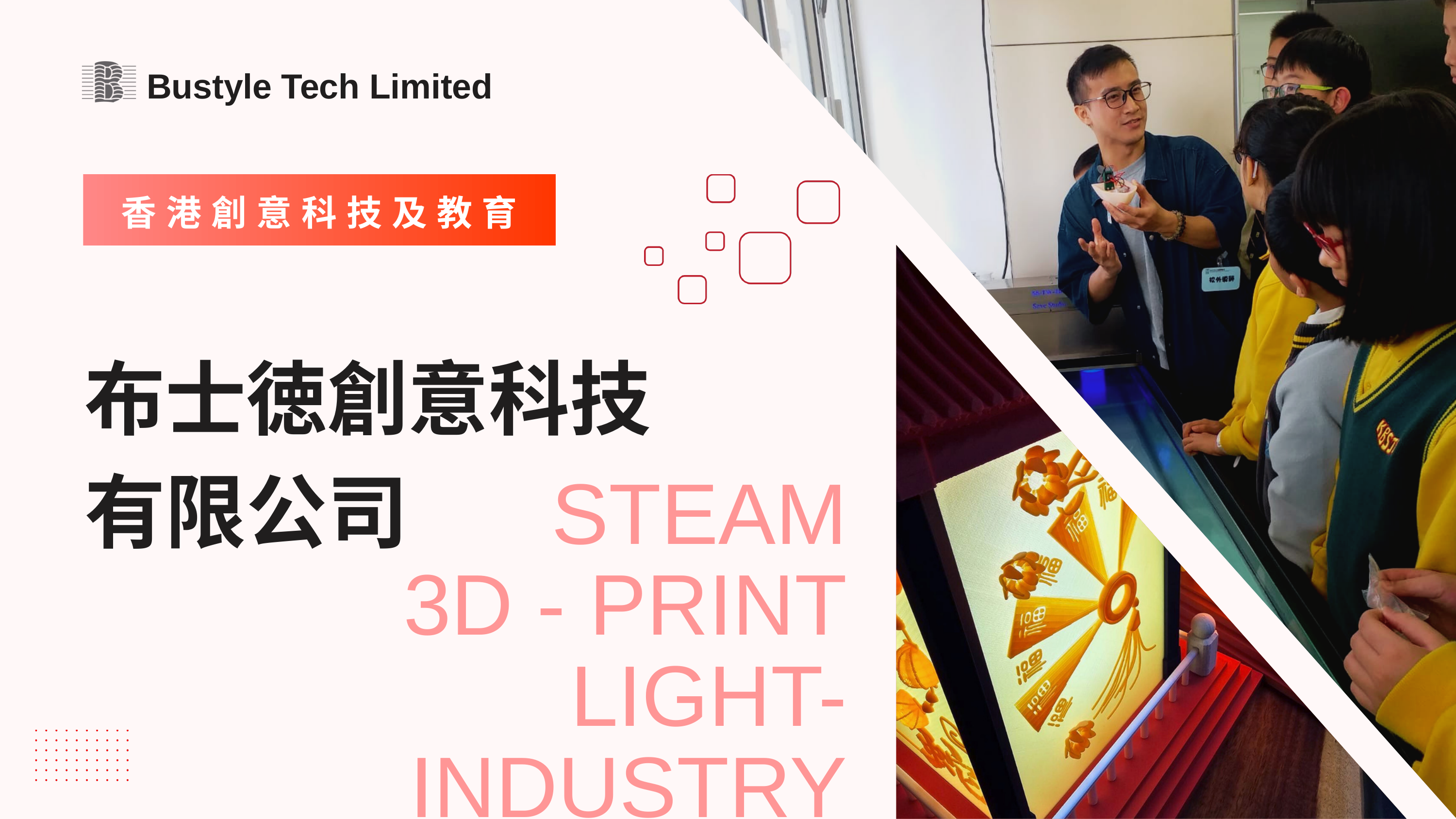

Bustyle Tech Limited

香港創意科技及教育

布士徳創意科技有限公司
STEAM
3D - PRINT
LIGHT- INDUSTRY